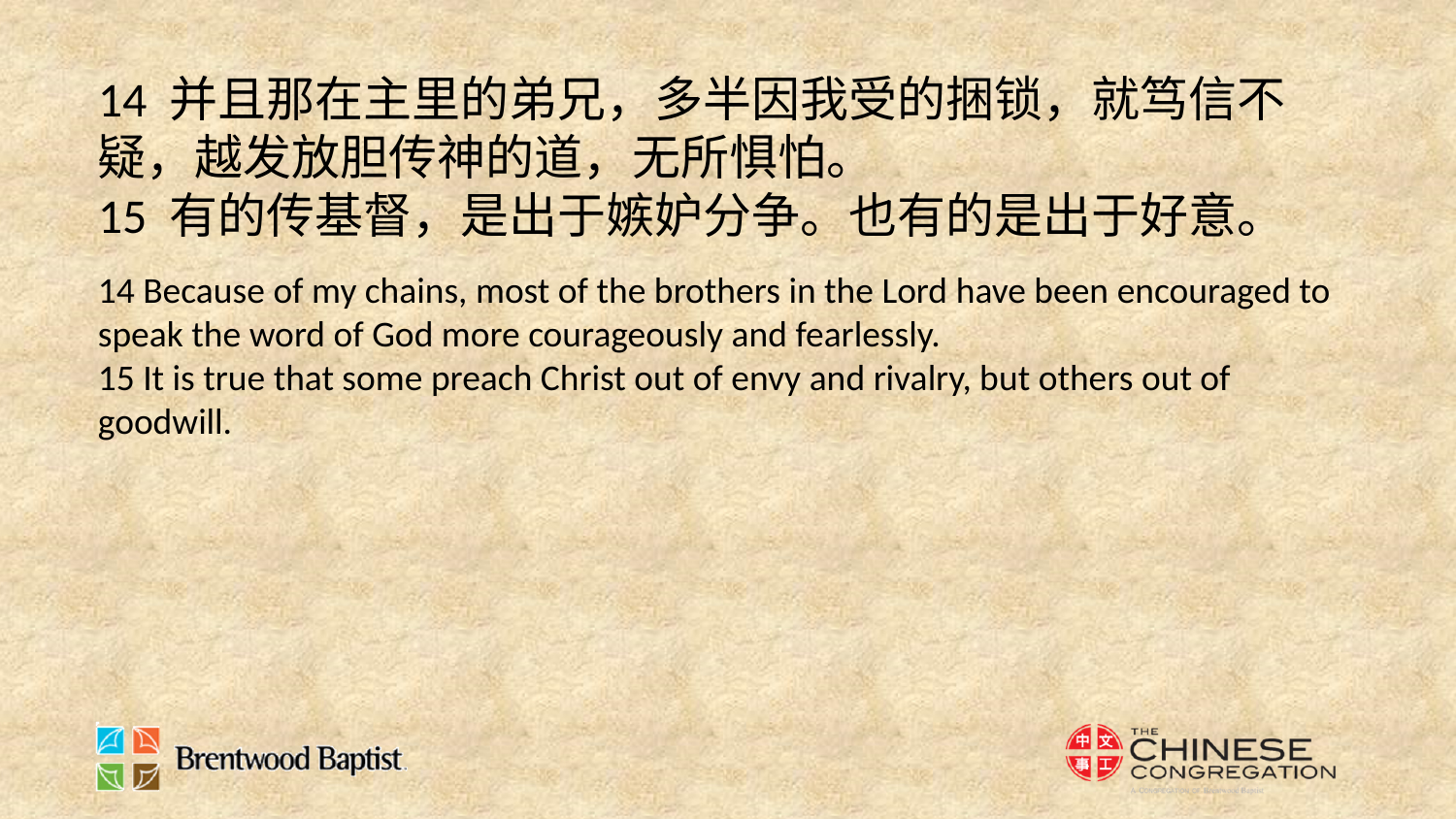

14 并且那在主里的弟兄，多半因我受的捆锁，就笃信不疑，越发放胆传神的道，无所惧怕。
15 有的传基督，是出于嫉妒分争。也有的是出于好意。

14 Because of my chains, most of the brothers in the Lord have been encouraged to speak the word of God more courageously and fearlessly.
15 It is true that some preach Christ out of envy and rivalry, but others out of goodwill.